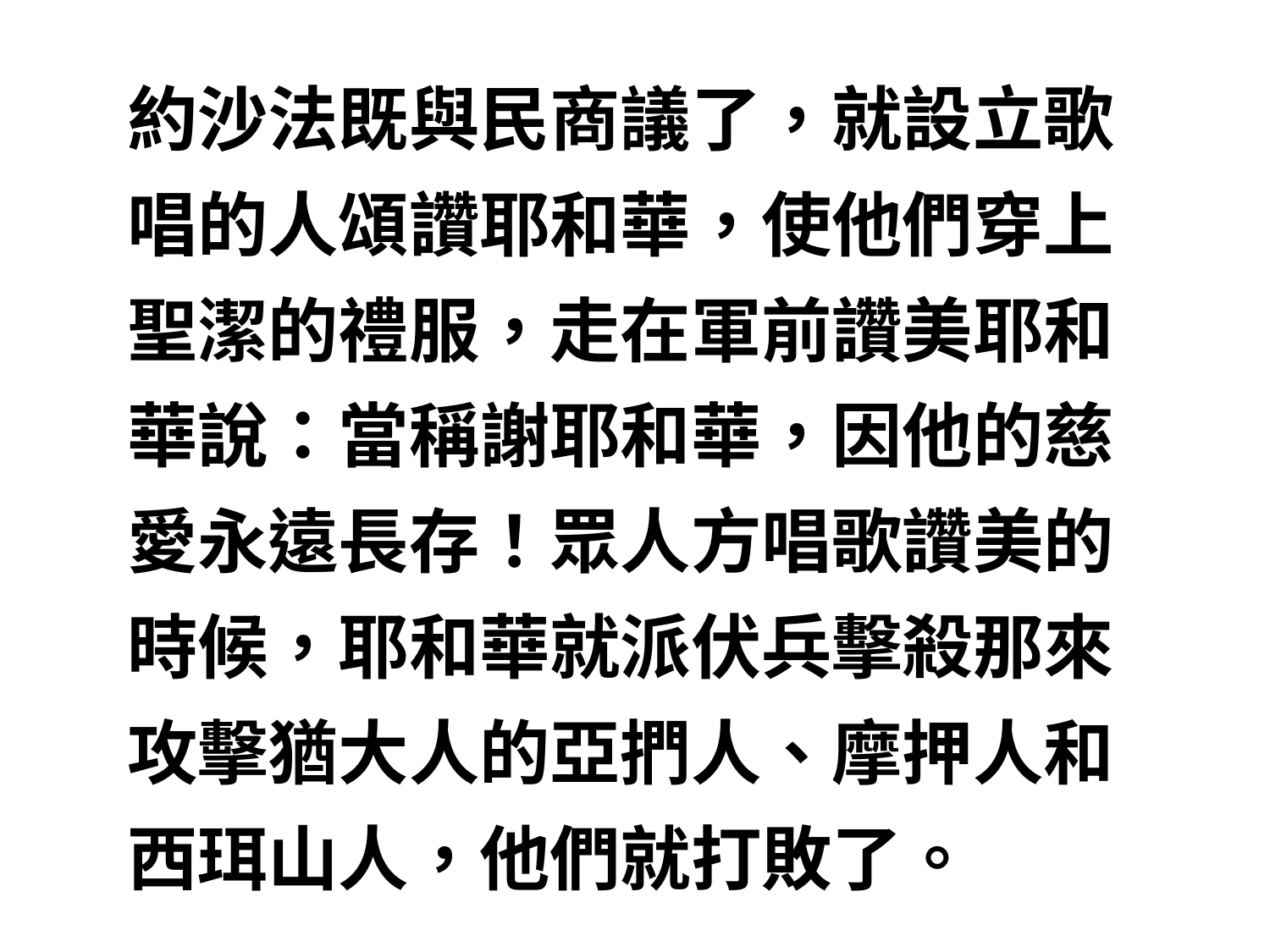

約沙法既與民商議了，就設立歌唱的人頌讚耶和華，使他們穿上聖潔的禮服，走在軍前讚美耶和華說：當稱謝耶和華，因他的慈愛永遠長存！眾人方唱歌讚美的時候，耶和華就派伏兵擊殺那來攻擊猶大人的亞捫人、摩押人和西珥山人，他們就打敗了。